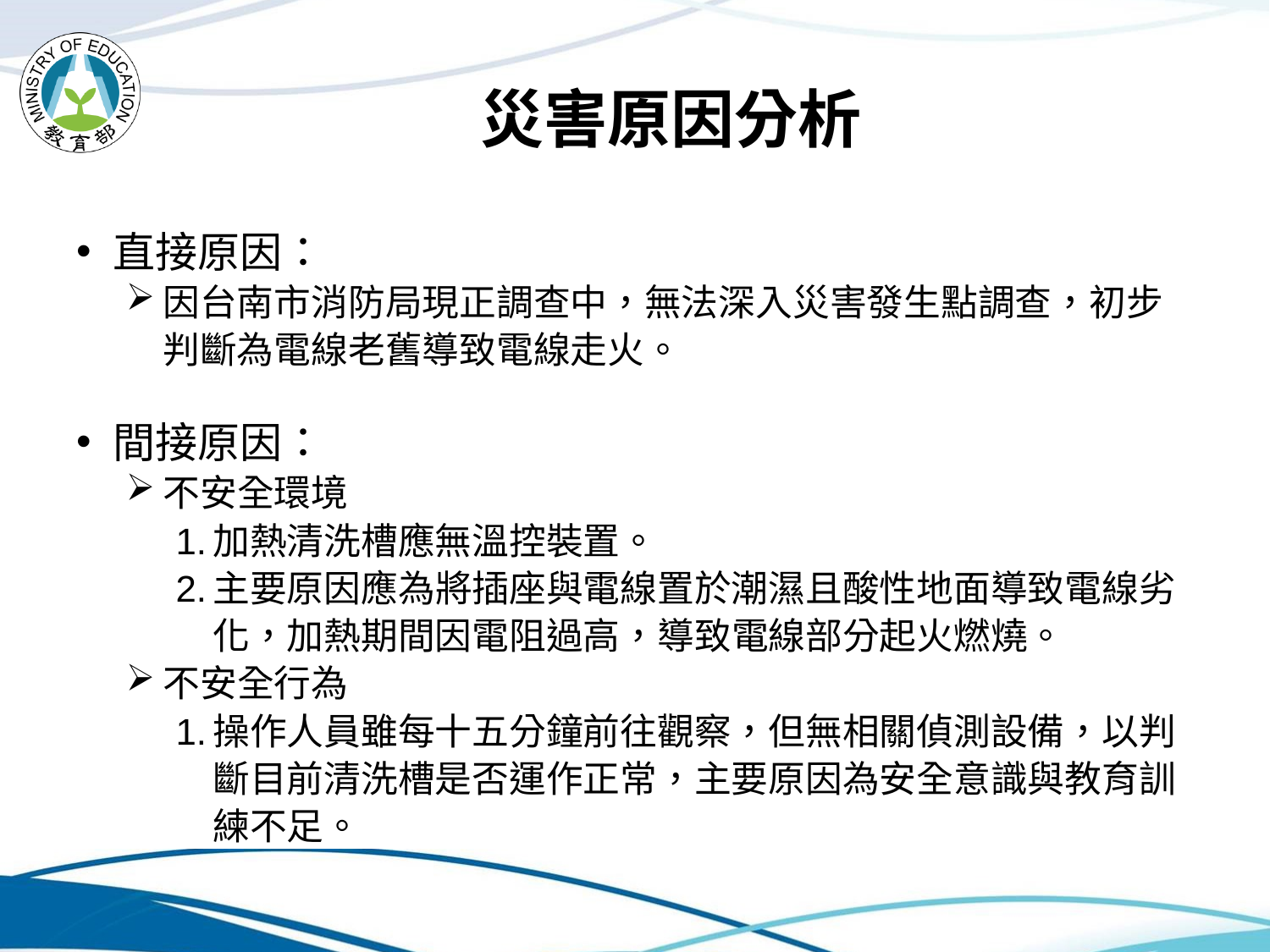

# 災害原因分析
直接原因：
因台南市消防局現正調查中，無法深入災害發生點調查，初步判斷為電線老舊導致電線走火。

間接原因：
不安全環境
加熱清洗槽應無溫控裝置。
主要原因應為將插座與電線置於潮濕且酸性地面導致電線劣化，加熱期間因電阻過高，導致電線部分起火燃燒。
不安全行為
操作人員雖每十五分鐘前往觀察，但無相關偵測設備，以判斷目前清洗槽是否運作正常，主要原因為安全意識與教育訓練不足。